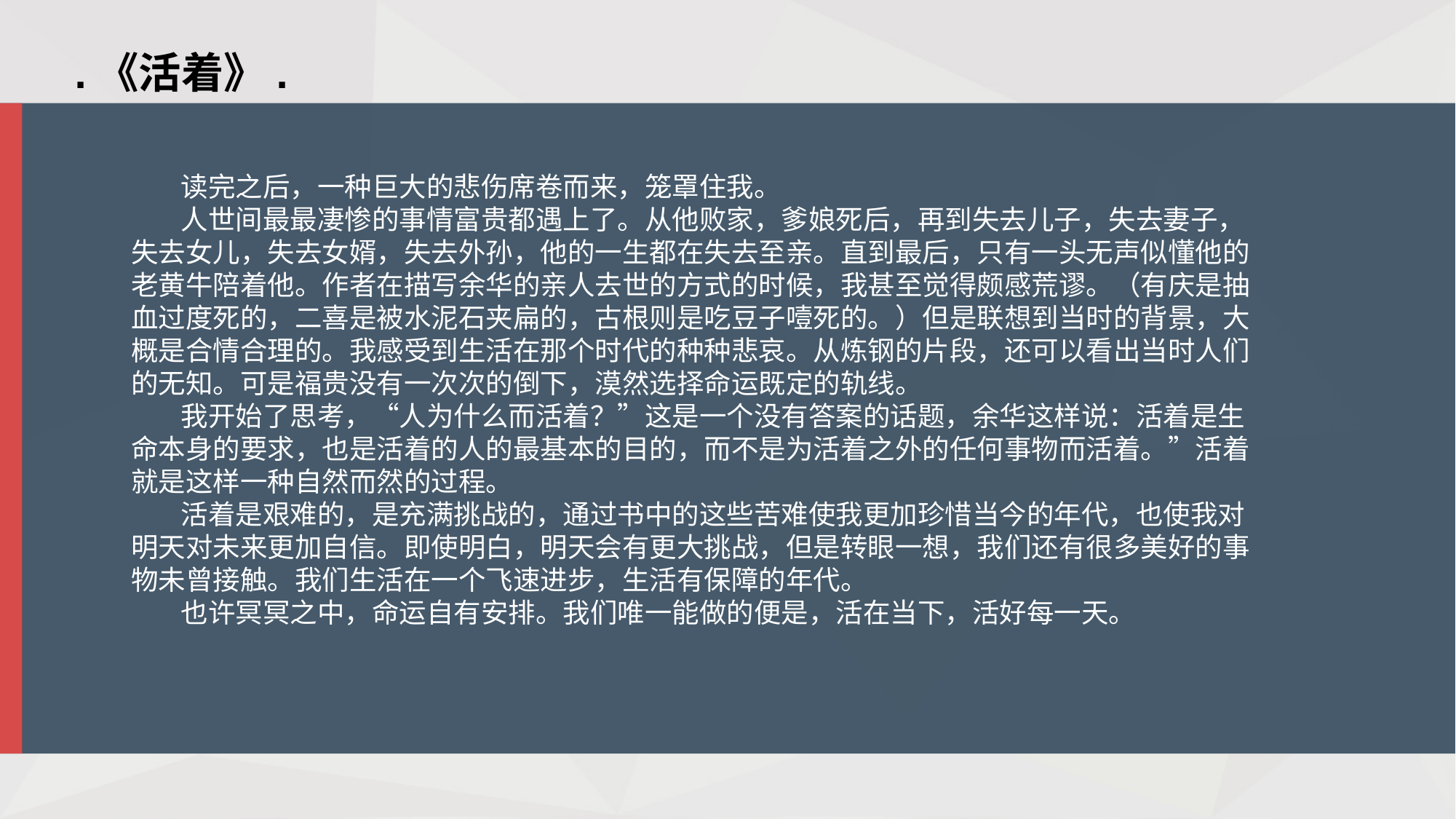

.《活着》.

       读完之后，一种巨大的悲伤席卷而来，笼罩住我。
       人世间最最凄惨的事情富贵都遇上了。从他败家，爹娘死后，再到失去儿子，失去妻子，失去女儿，失去女婿，失去外孙，他的一生都在失去至亲。直到最后，只有一头无声似懂他的老黄牛陪着他。作者在描写余华的亲人去世的方式的时候，我甚至觉得颇感荒谬。（有庆是抽血过度死的，二喜是被水泥石夹扁的，古根则是吃豆子噎死的。）但是联想到当时的背景，大概是合情合理的。我感受到生活在那个时代的种种悲哀。从炼钢的片段，还可以看出当时人们的无知。可是福贵没有一次次的倒下，漠然选择命运既定的轨线。
       我开始了思考，“人为什么而活着？”这是一个没有答案的话题，余华这样说：活着是生命本身的要求，也是活着的人的最基本的目的，而不是为活着之外的任何事物而活着。”活着就是这样一种自然而然的过程。
       活着是艰难的，是充满挑战的，通过书中的这些苦难使我更加珍惜当今的年代，也使我对明天对未来更加自信。即使明白，明天会有更大挑战，但是转眼一想，我们还有很多美好的事物未曾接触。我们生活在一个飞速进步，生活有保障的年代。
       也许冥冥之中，命运自有安排。我们唯一能做的便是，活在当下，活好每一天。